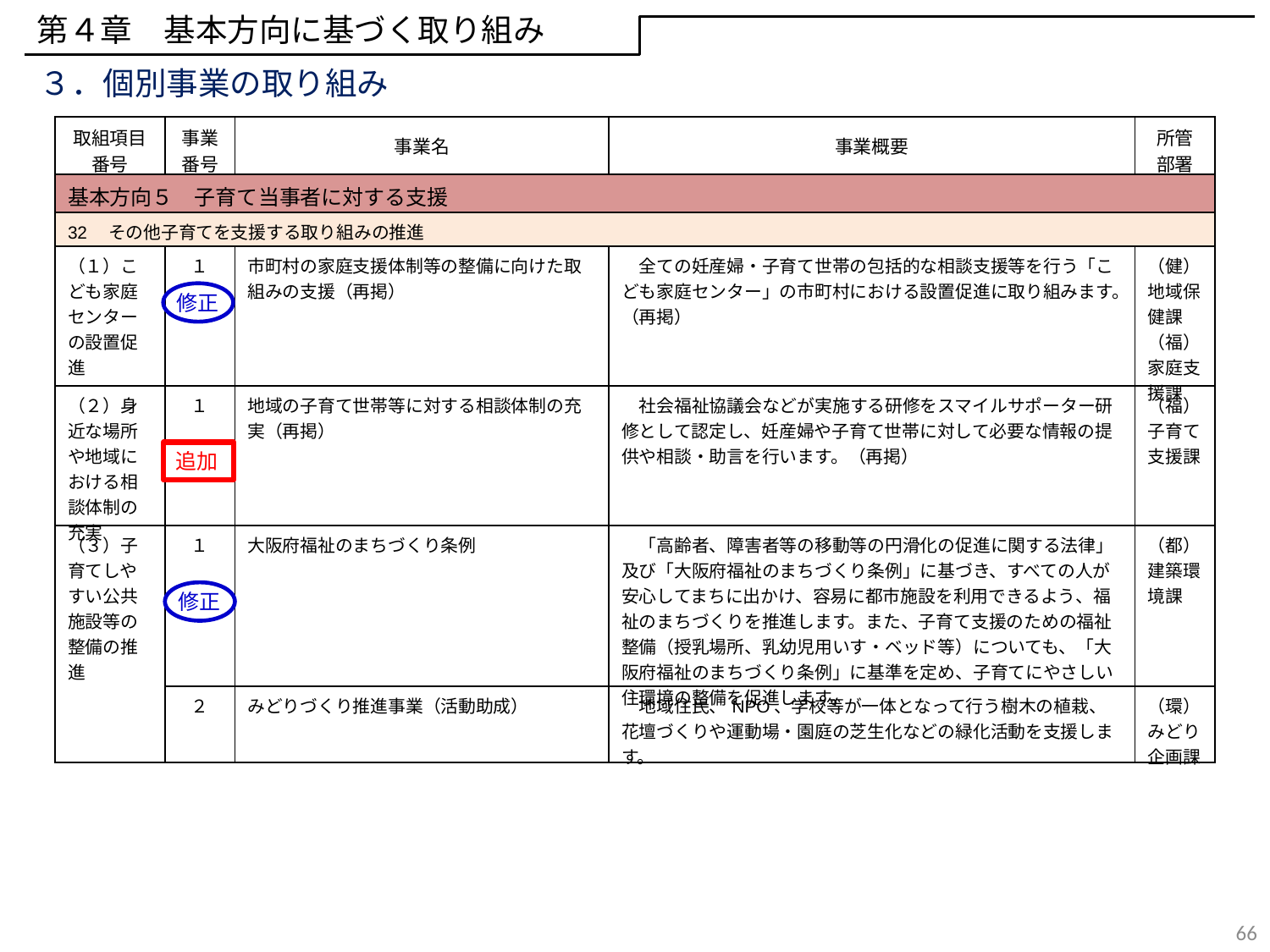

第４章　基本方向に基づく取り組み
３．個別事業の取り組み
| 取組項目 番号 | 事業 番号 | 事業名 | 事業概要 | 所管 部署 |
| --- | --- | --- | --- | --- |
| 基本方向５　子育て当事者に対する支援 |  |  |  |  |
| 32　その他子育てを支援する取り組みの推進 |  |  |  |  |
| （１）こども家庭センターの設置促進 | １ | 市町村の家庭支援体制等の整備に向けた取組みの支援（再掲） | 全ての妊産婦・子育て世帯の包括的な相談支援等を行う「こども家庭センター」の市町村における設置促進に取り組みます。（再掲） | （健）地域保健課 （福）家庭支援課 |
| （２）身近な場所や地域における相談体制の充実 | １ | 地域の子育て世帯等に対する相談体制の充実（再掲） | 社会福祉協議会などが実施する研修をスマイルサポーター研修として認定し、妊産婦や子育て世帯に対して必要な情報の提供や相談・助言を行います。（再掲） | （福）子育て支援課 |
| （３）子育てしやすい公共施設等の整備の推進 | １ | 大阪府福祉のまちづくり条例 | 「高齢者、障害者等の移動等の円滑化の促進に関する法律」及び「大阪府福祉のまちづくり条例」に基づき、すべての人が安心してまちに出かけ、容易に都市施設を利用できるよう、福祉のまちづくりを推進します。また、子育て支援のための福祉整備（授乳場所、乳幼児用いす・ベッド等）についても、「大阪府福祉のまちづくり条例」に基準を定め、子育てにやさしい住環境の整備を促進します。 | （都）建築環境課 |
|  | ２ | みどりづくり推進事業（活動助成） | 地域住民、NPO、学校等が一体となって行う樹木の植栽、花壇づくりや運動場・園庭の芝生化などの緑化活動を支援します。 | （環）みどり企画課 |

修正
追加

修正
66